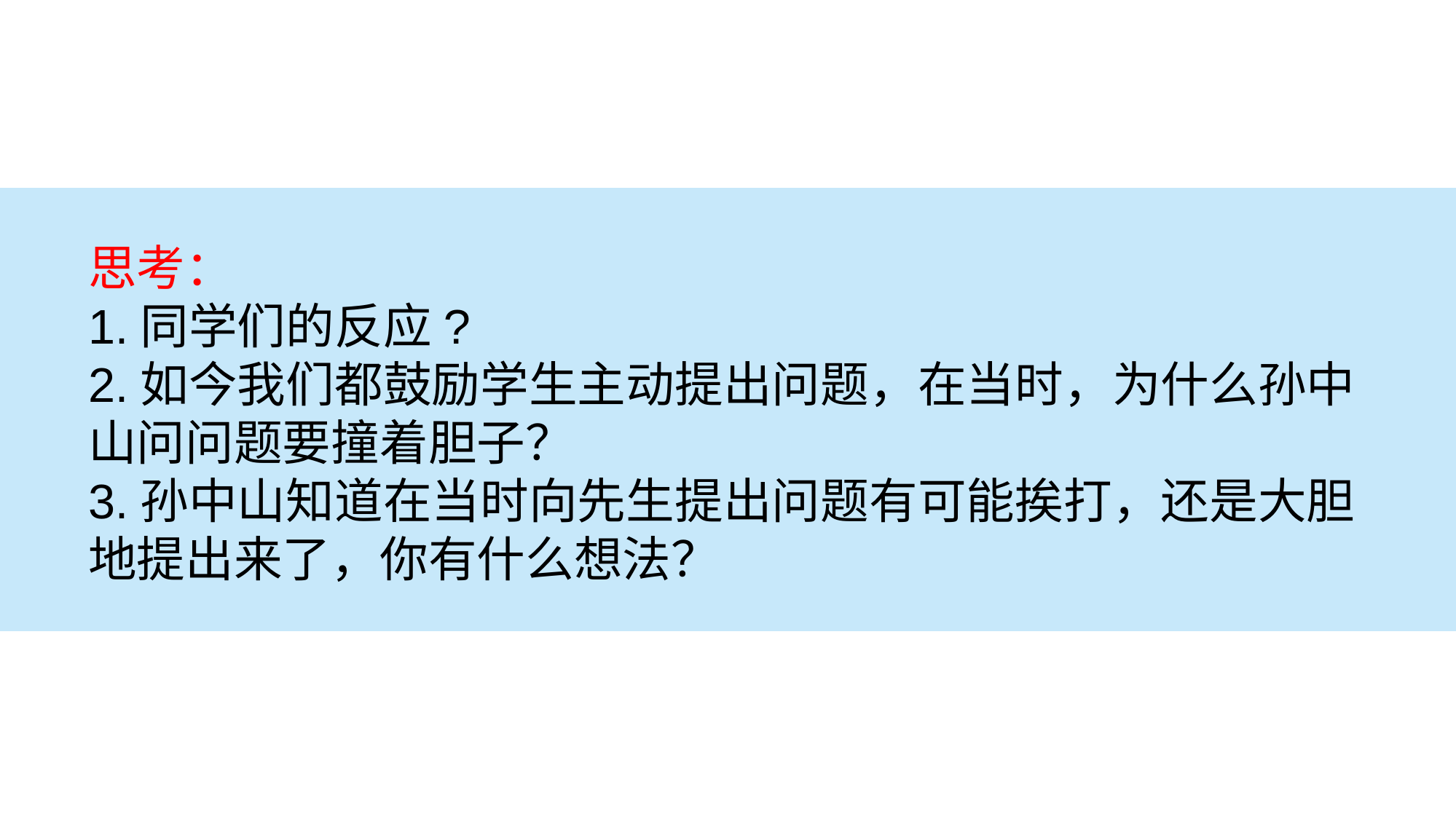

思考：
1.同学们的反应?
2.如今我们都鼓励学生主动提出问题，在当时，为什么孙中山问问题要撞着胆子？
3.孙中山知道在当时向先生提出问题有可能挨打，还是大胆地提出来了，你有什么想法？